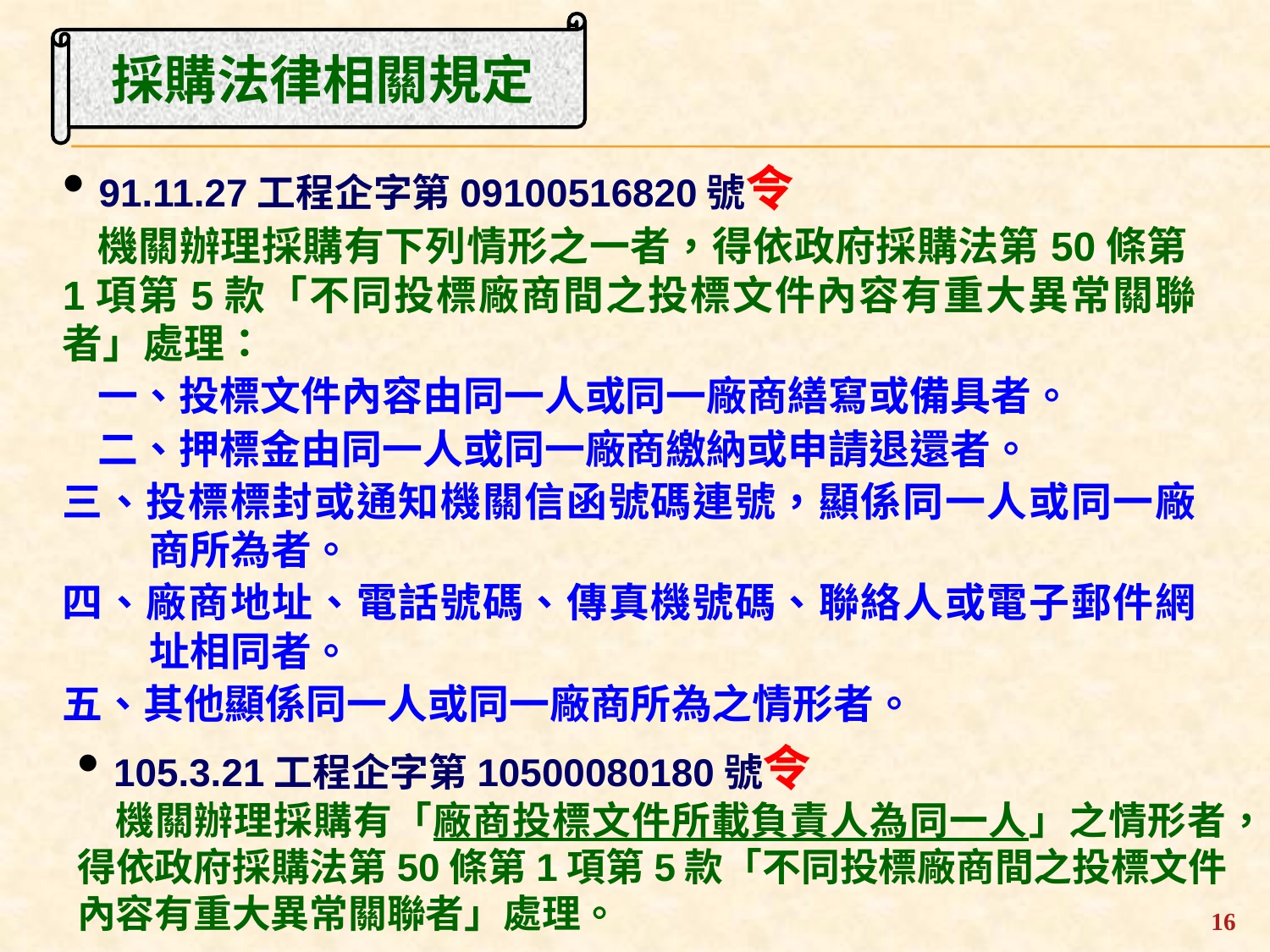

採購法律相關規定
91.11.27工程企字第09100516820號令
機關辦理採購有下列情形之一者，得依政府採購法第50條第1項第5款「不同投標廠商間之投標文件內容有重大異常關聯者」處理：
一、投標文件內容由同一人或同一廠商繕寫或備具者。
二、押標金由同一人或同一廠商繳納或申請退還者。
三、投標標封或通知機關信函號碼連號，顯係同一人或同一廠商所為者。
四、廠商地址、電話號碼、傳真機號碼、聯絡人或電子郵件網址相同者。
五、其他顯係同一人或同一廠商所為之情形者。
105.3.21工程企字第10500080180號令
機關辦理採購有「廠商投標文件所載負責人為同一人」之情形者，得依政府採購法第50條第1項第5款「不同投標廠商間之投標文件內容有重大異常關聯者」處理。
16